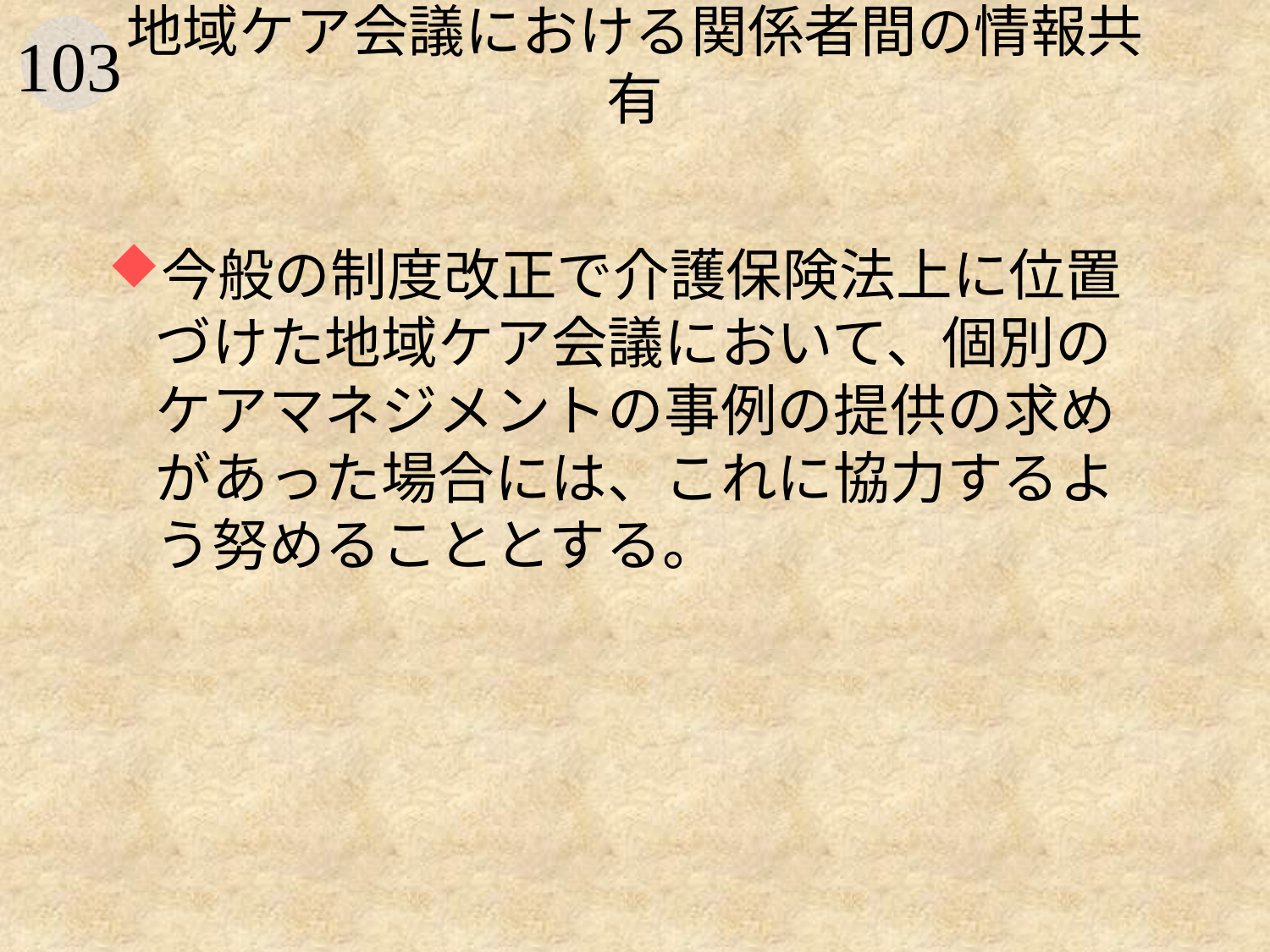

# 地域ケア会議における関係者間の情報共有
今般の制度改正で介護保険法上に位置づけた地域ケア会議において、個別のケアマネジメントの事例の提供の求めがあった場合には、これに協力するよう努めることとする。